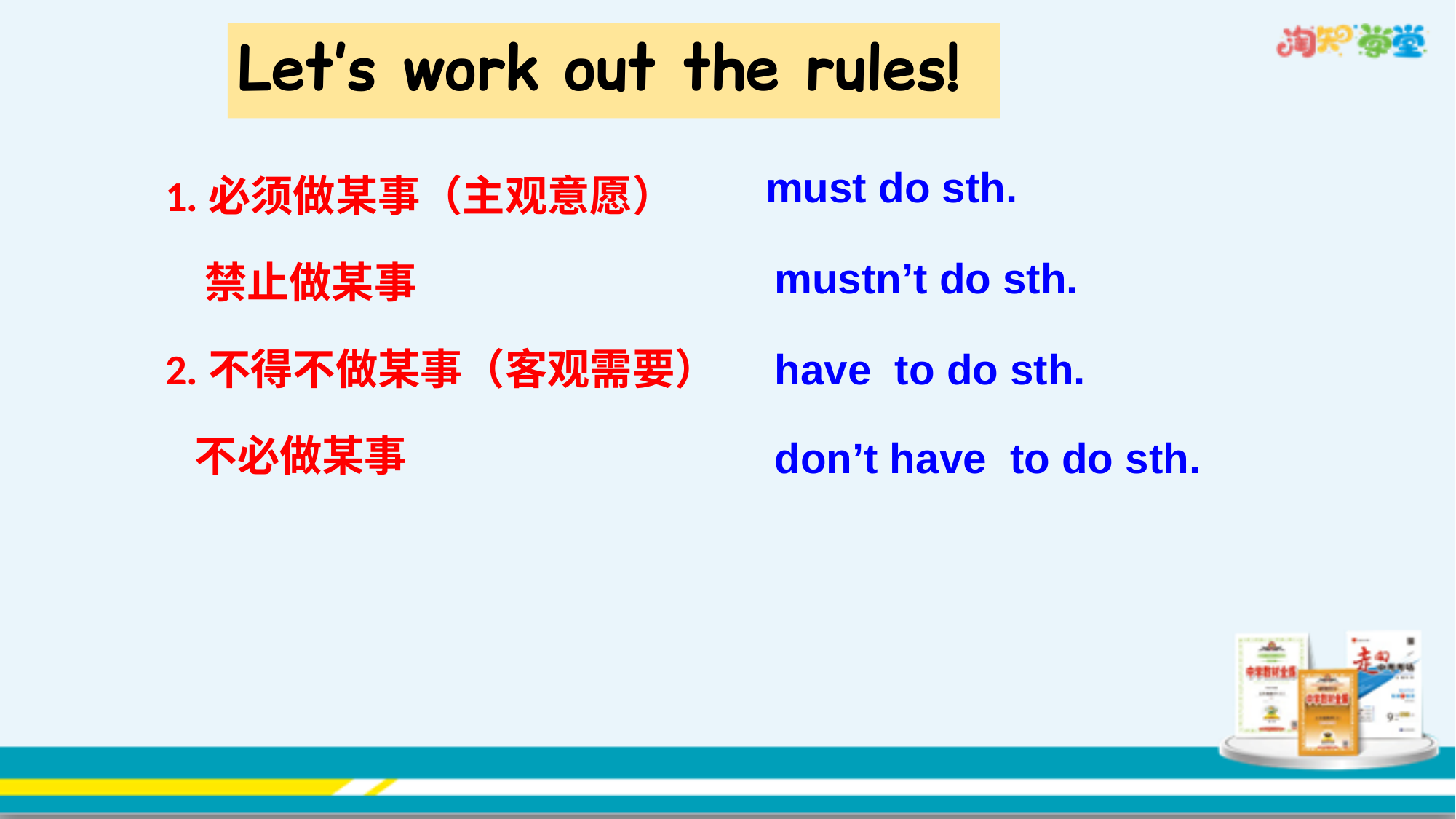

Let’s work out the rules!
must do sth.
1.必须做某事（主观意愿）
   禁止做某事
2.不得不做某事（客观需要）
  不必做某事

mustn’t do sth.
have  to do sth.
don’t have  to do sth.